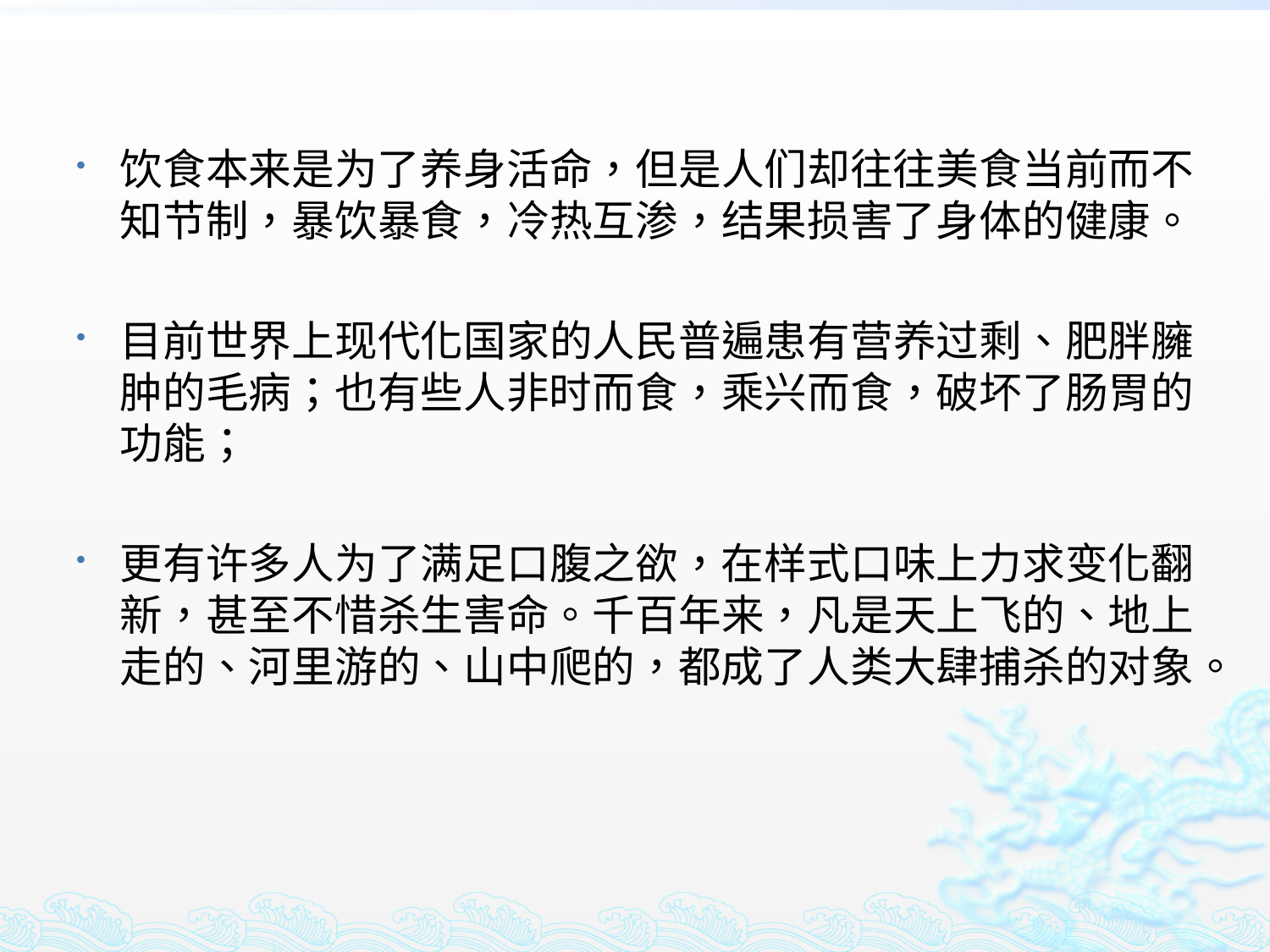

饮食本来是为了养身活命，但是人们却往往美食当前而不知节制，暴饮暴食，冷热互渗，结果损害了身体的健康。

目前世界上现代化国家的人民普遍患有营养过剩、肥胖臃肿的毛病；也有些人非时而食，乘兴而食，破坏了肠胃的功能；

更有许多人为了满足口腹之欲，在样式口味上力求变化翻新，甚至不惜杀生害命。千百年来，凡是天上飞的、地上走的、河里游的、山中爬的，都成了人类大肆捕杀的对象。